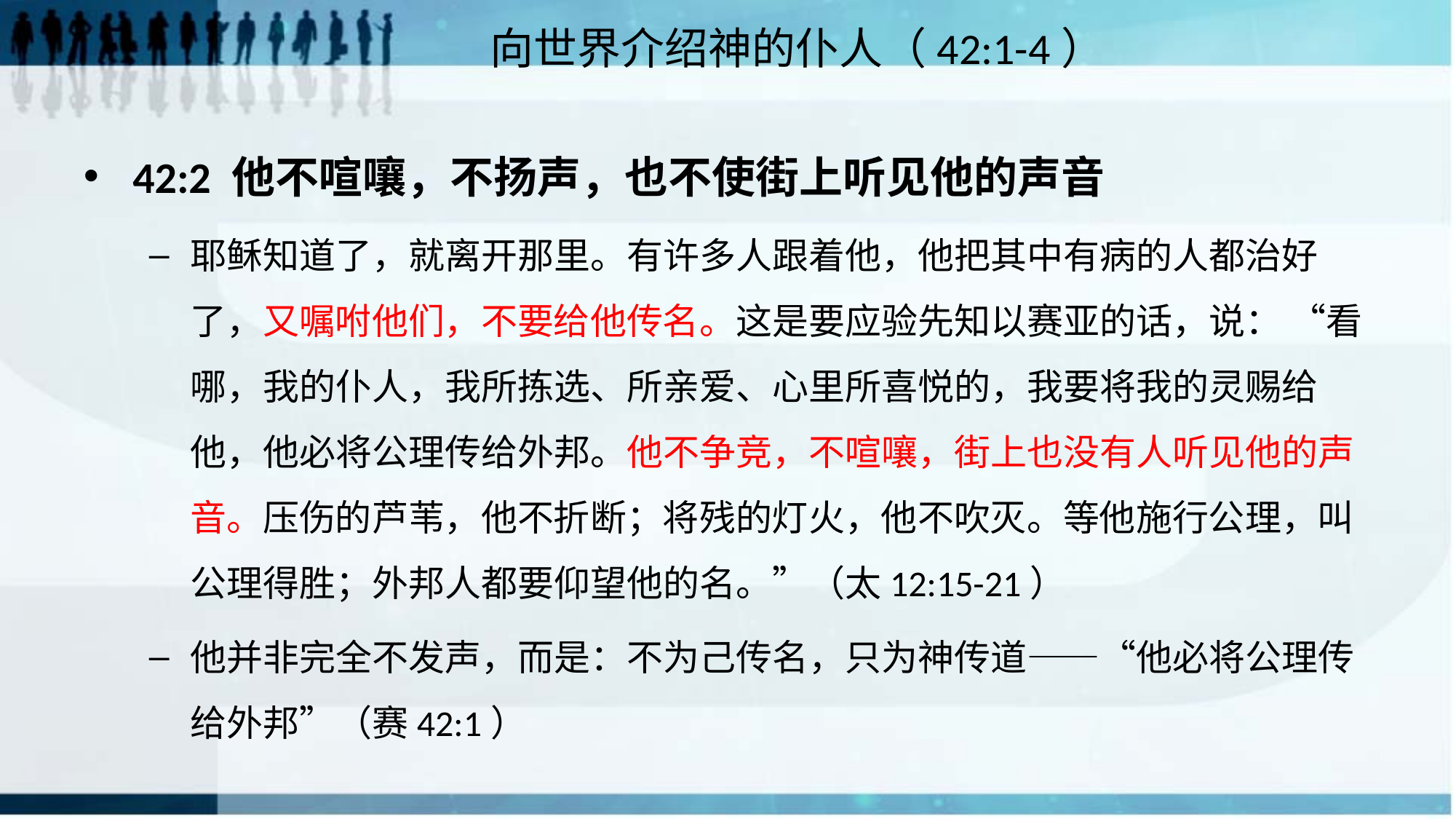

# 向世界介绍神的仆人（42:1-4）
42:2 他不喧嚷，不扬声，也不使街上听见他的声音
耶稣知道了，就离开那里。有许多人跟着他，他把其中有病的人都治好了，又嘱咐他们，不要给他传名。这是要应验先知以赛亚的话，说： “看哪，我的仆人，我所拣选、所亲爱、心里所喜悦的，我要将我的灵赐给他，他必将公理传给外邦。他不争竞，不喧嚷，街上也没有人听见他的声音。压伤的芦苇，他不折断；将残的灯火，他不吹灭。等他施行公理，叫公理得胜；外邦人都要仰望他的名。”（太12:15-21）
他并非完全不发声，而是：不为己传名，只为神传道——“他必将公理传给外邦”（赛42:1）